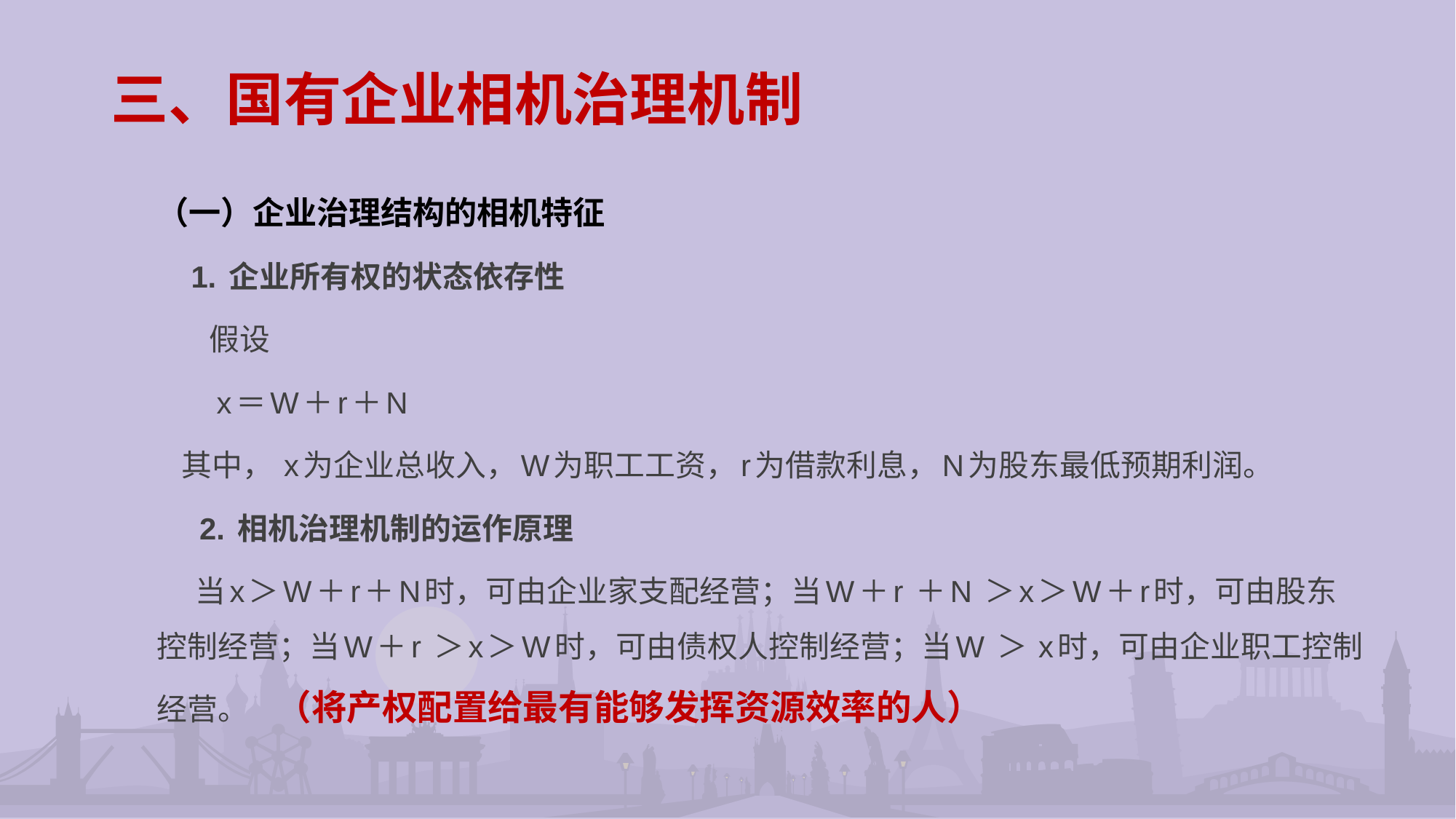

# 三、国有企业相机治理机制
（一）企业治理结构的相机特征
    1. 企业所有权的状态依存性
       假设
       x＝W＋r＋N
   其中， x为企业总收入，W为职工工资，r为借款利息，N为股东最低预期利润。
     2. 相机治理机制的运作原理
     当x＞W＋r＋N时，可由企业家支配经营；当W＋r ＋N ＞x＞W＋r时，可由股东控制经营；当W＋r ＞x＞W时，可由债权人控制经营；当W ＞ x时，可由企业职工控制经营。    （将产权配置给最有能够发挥资源效率的人）